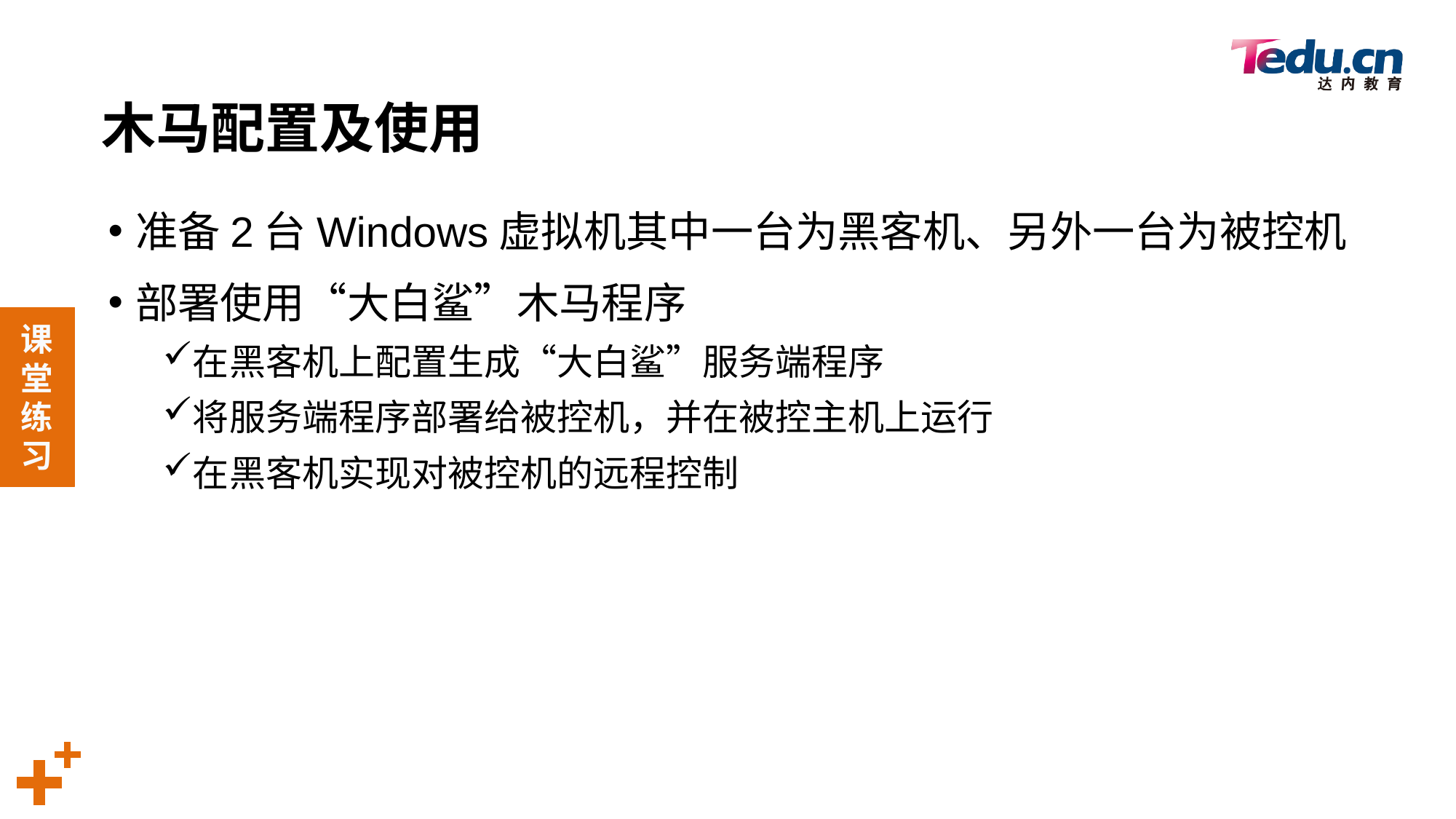

# 木马配置及使用
准备2台Windows虚拟机其中一台为黑客机、另外一台为被控机
部署使用“大白鲨”木马程序
在黑客机上配置生成“大白鲨”服务端程序
将服务端程序部署给被控机，并在被控主机上运行
在黑客机实现对被控机的远程控制